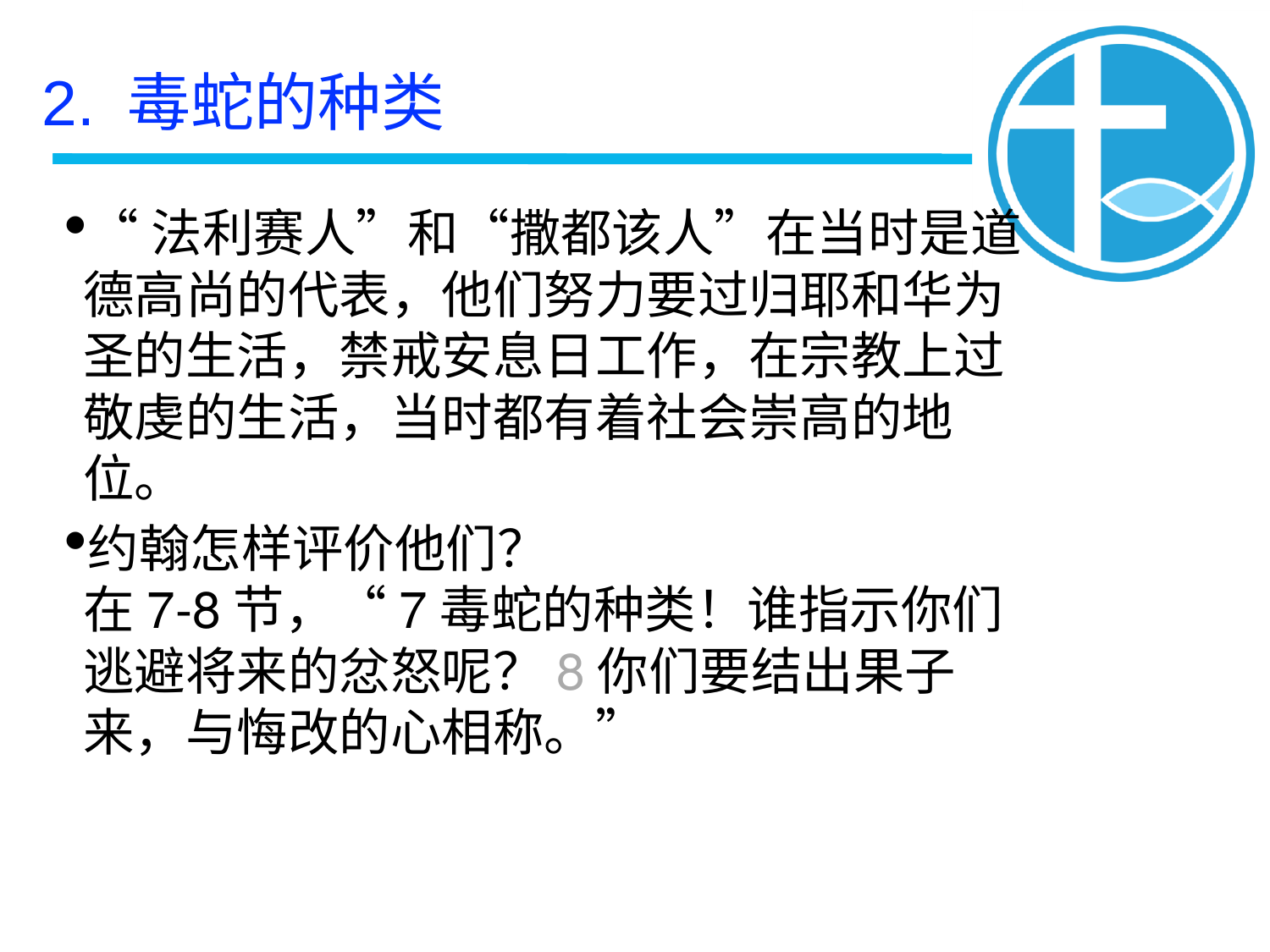

2. 毒蛇的种类
“法利赛人”和“撒都该人”在当时是道德高尚的代表，他们努力要过归耶和华为圣的生活，禁戒安息日工作，在宗教上过敬虔的生活，当时都有着社会崇高的地位。
约翰怎样评价他们？
在7-8节，“7毒蛇的种类！谁指示你们逃避将来的忿怒呢？8你们要结出果子来，与悔改的心相称。”